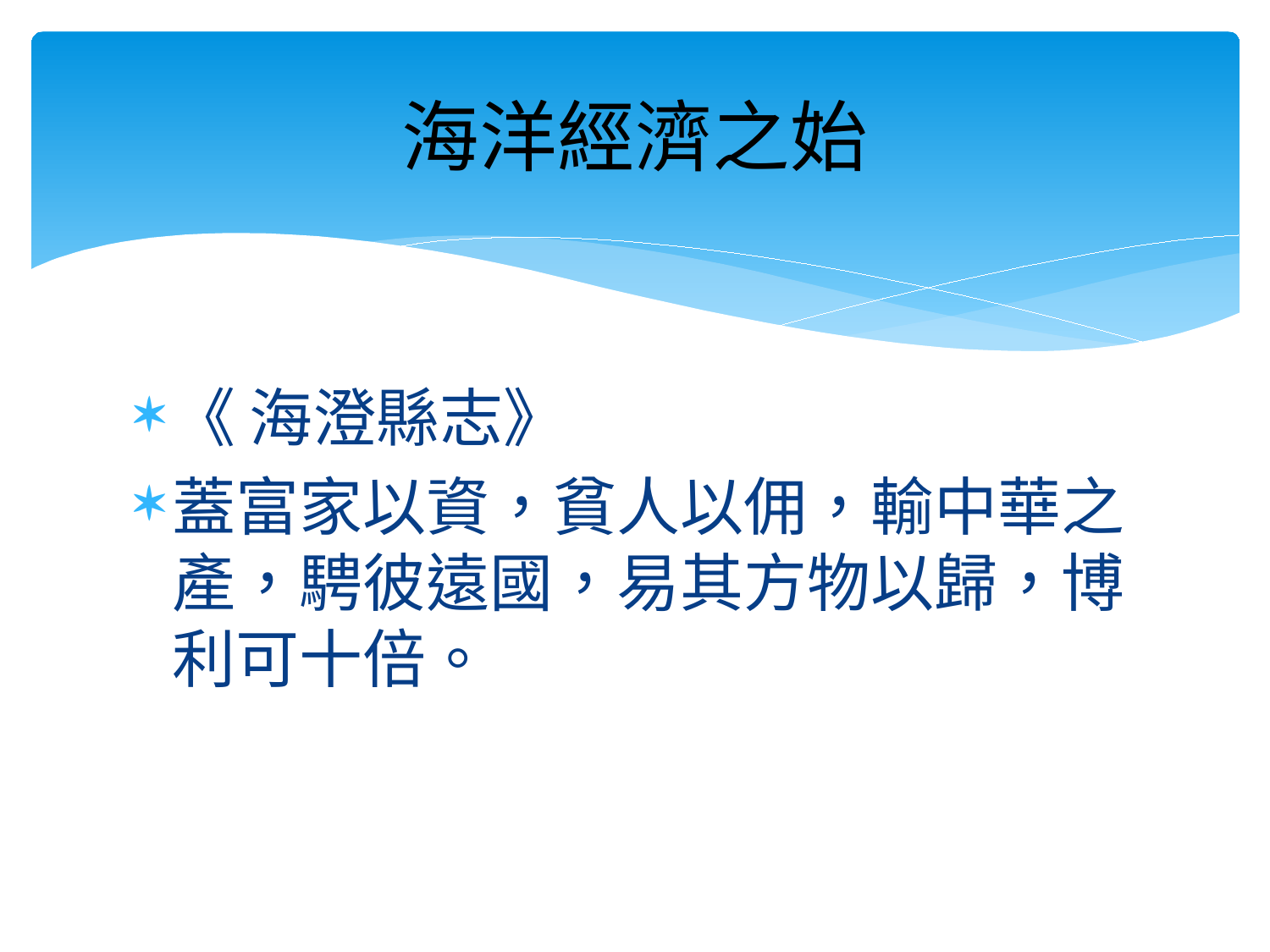

# 海洋經濟之始
《 海澄縣志》
蓋富家以資，貧人以佣，輸中華之產，騁彼遠國，易其方物以歸，博利可十倍。